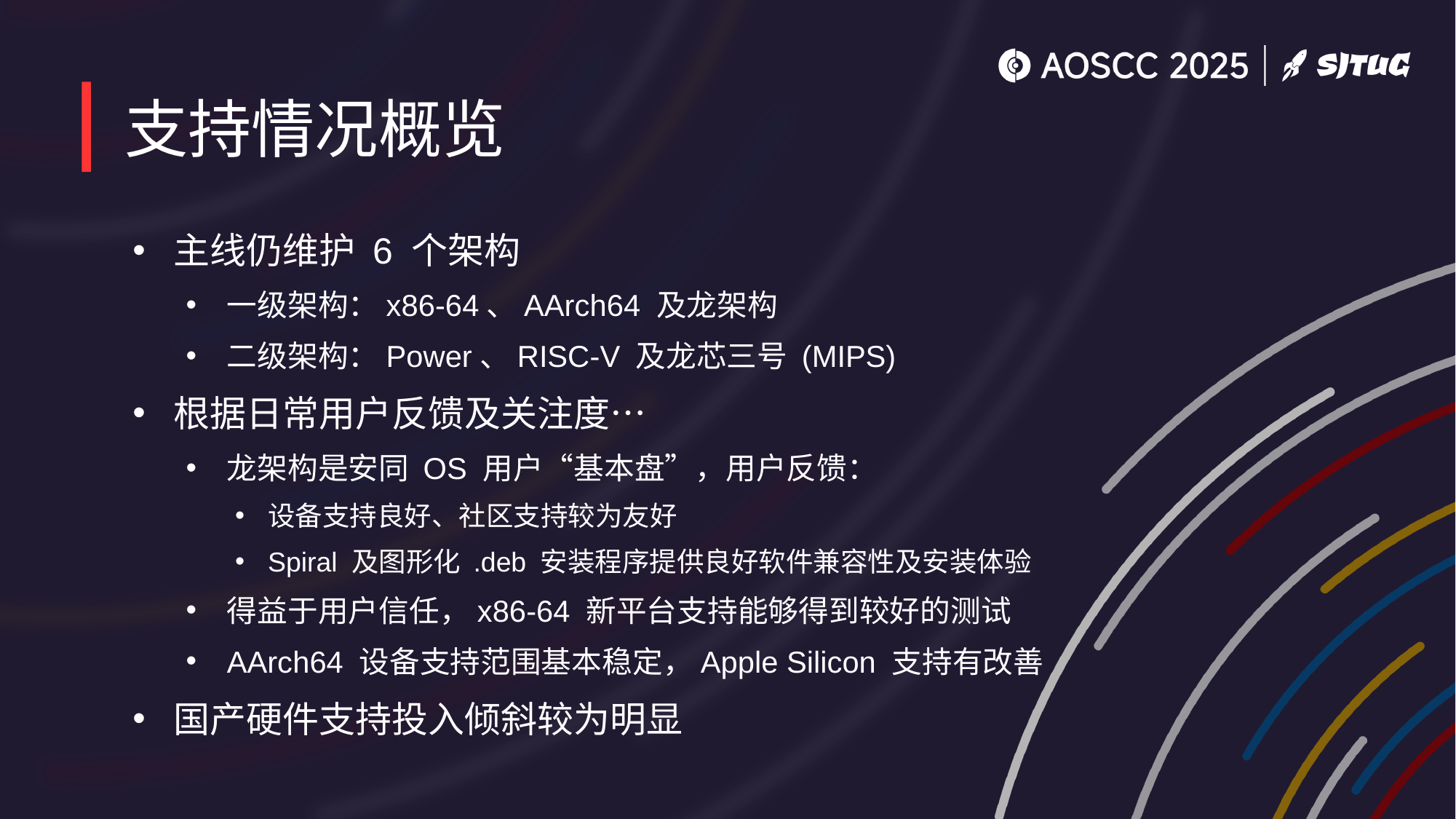

# 支持情况概览
主线仍维护 6 个架构
一级架构：x86-64、AArch64 及龙架构
二级架构：Power、RISC-V 及龙芯三号 (MIPS)
根据日常用户反馈及关注度…
龙架构是安同 OS 用户“基本盘”，用户反馈：
设备支持良好、社区支持较为友好
Spiral 及图形化 .deb 安装程序提供良好软件兼容性及安装体验
得益于用户信任，x86-64 新平台支持能够得到较好的测试
AArch64 设备支持范围基本稳定，Apple Silicon 支持有改善
国产硬件支持投入倾斜较为明显